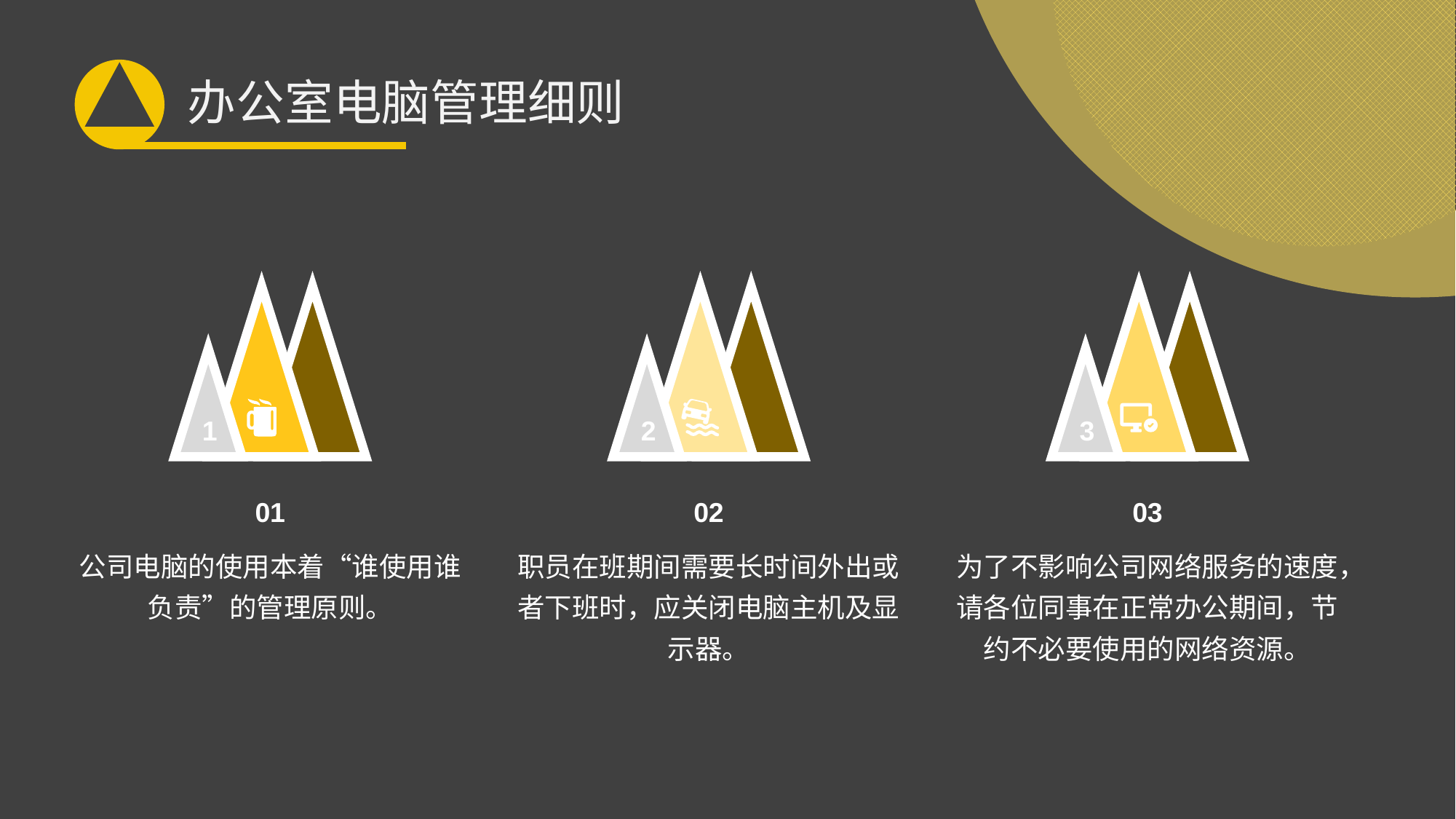

办公室电脑管理细则

1

2

3

01
02
03
公司电脑的使用本着“谁使用谁负责”的管理原则。
职员在班期间需要长时间外出或者下班时，应关闭电脑主机及显示器。
为了不影响公司网络服务的速度，请各位同事在正常办公期间，节约不必要使用的网络资源。